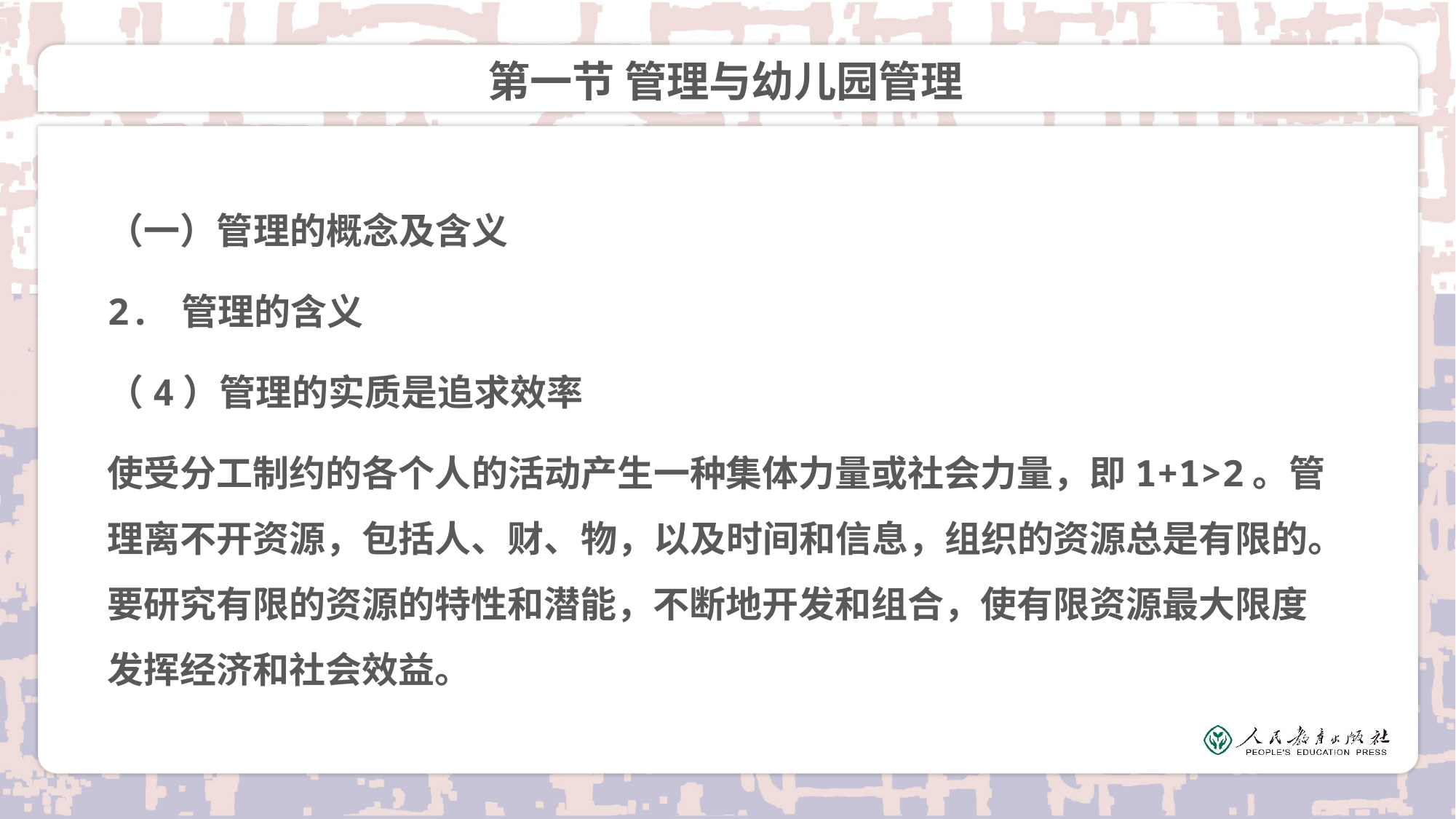

# 第一节 管理与幼儿园管理
（一）管理的概念及含义
2. 管理的含义
（4）管理的实质是追求效率
使受分工制约的各个人的活动产生一种集体力量或社会力量，即1+1>2。管理离不开资源，包括人、财、物，以及时间和信息，组织的资源总是有限的。要研究有限的资源的特性和潜能，不断地开发和组合，使有限资源最大限度发挥经济和社会效益。